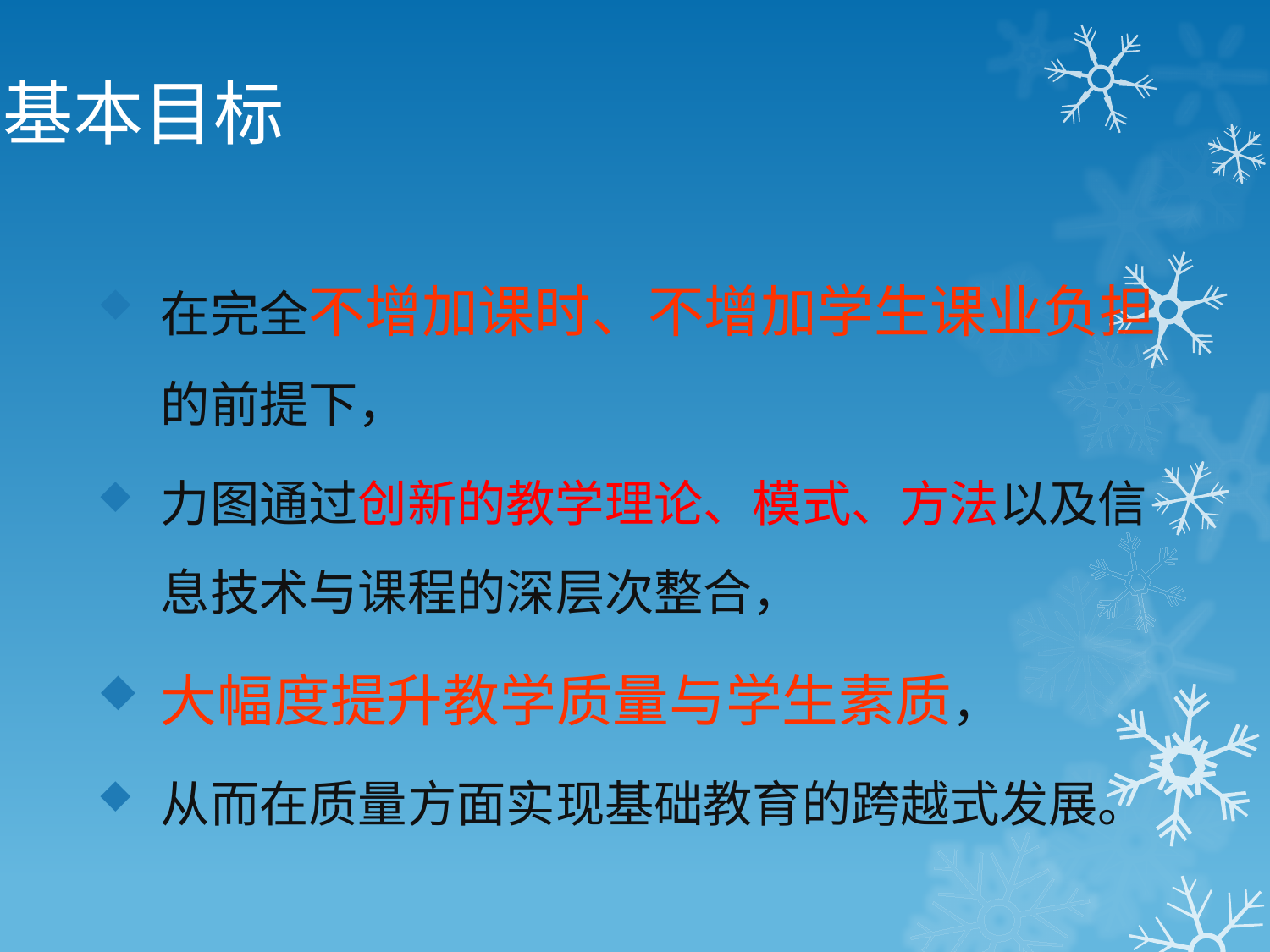

# 基本目标
在完全不增加课时、不增加学生课业负担的前提下，
力图通过创新的教学理论、模式、方法以及信息技术与课程的深层次整合，
大幅度提升教学质量与学生素质，
从而在质量方面实现基础教育的跨越式发展。